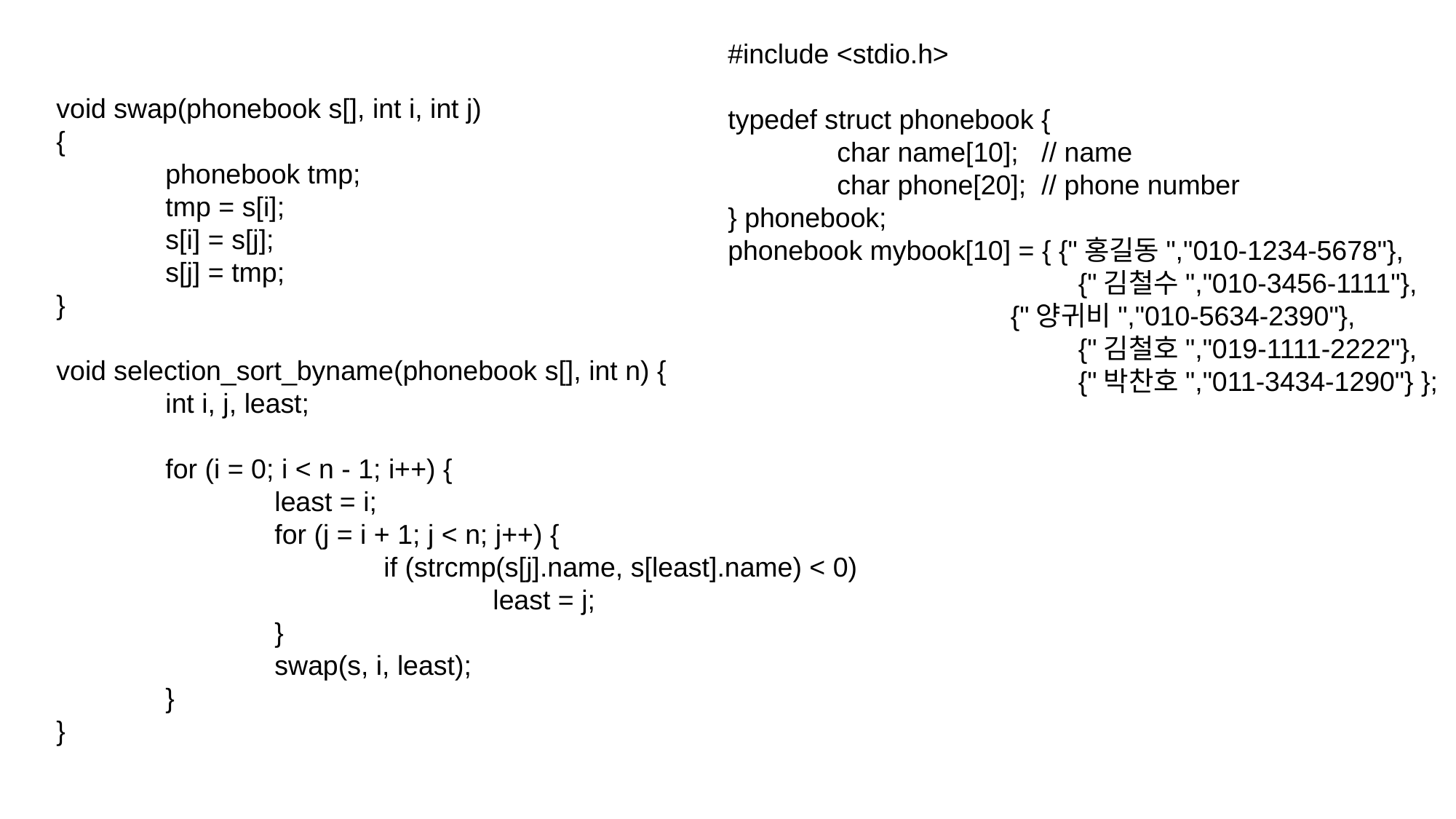

#include <stdio.h>

typedef struct phonebook {
	char name[10];   // name
	char phone[20];  // phone number
} phonebook;
phonebook mybook[10] = { {"홍길동","010-1234-5678"},
			   {"김철수","010-3456-1111"},
                                     {"양귀비","010-5634-2390"},
			   {"김철호","019-1111-2222"},
			   {"박찬호","011-3434-1290"} };

void swap(phonebook s[], int i, int j)
{
	phonebook tmp;
	tmp = s[i];
	s[i] = s[j];
	s[j] = tmp;
}

void selection_sort_byname(phonebook s[], int n) {
	int i, j, least;

	for (i = 0; i < n - 1; i++) {
		least = i;
		for (j = i + 1; j < n; j++) {
			if (strcmp(s[j].name, s[least].name) < 0)
				least = j;
		}
		swap(s, i, least);
	}
}